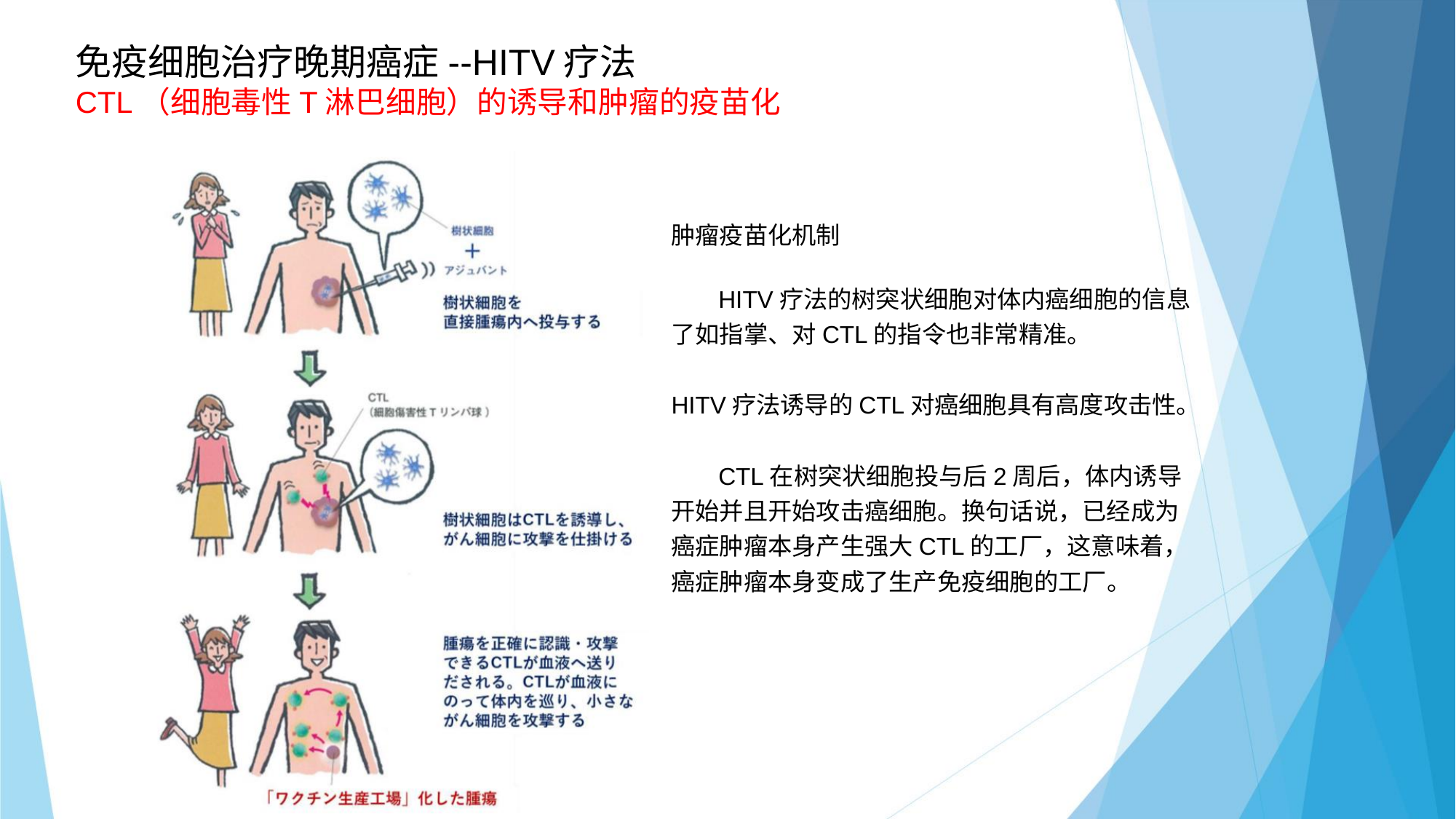

免疫细胞治疗晚期癌症--HITV疗法
CTL（细胞毒性T淋巴细胞）的诱导和肿瘤的疫苗化
肿瘤疫苗化机制

       HITV疗法的树突状细胞对体内癌细胞的信息了如指掌、对CTL的指令也非常精准。

HITV疗法诱导的CTL对癌细胞具有高度攻击性。

       CTL在树突状细胞投与后2周后，体内诱导开始并且开始攻击癌细胞。换句话说，已经成为癌症肿瘤本身产生强大CTL的工厂，这意味着，癌症肿瘤本身变成了生产免疫细胞的工厂。